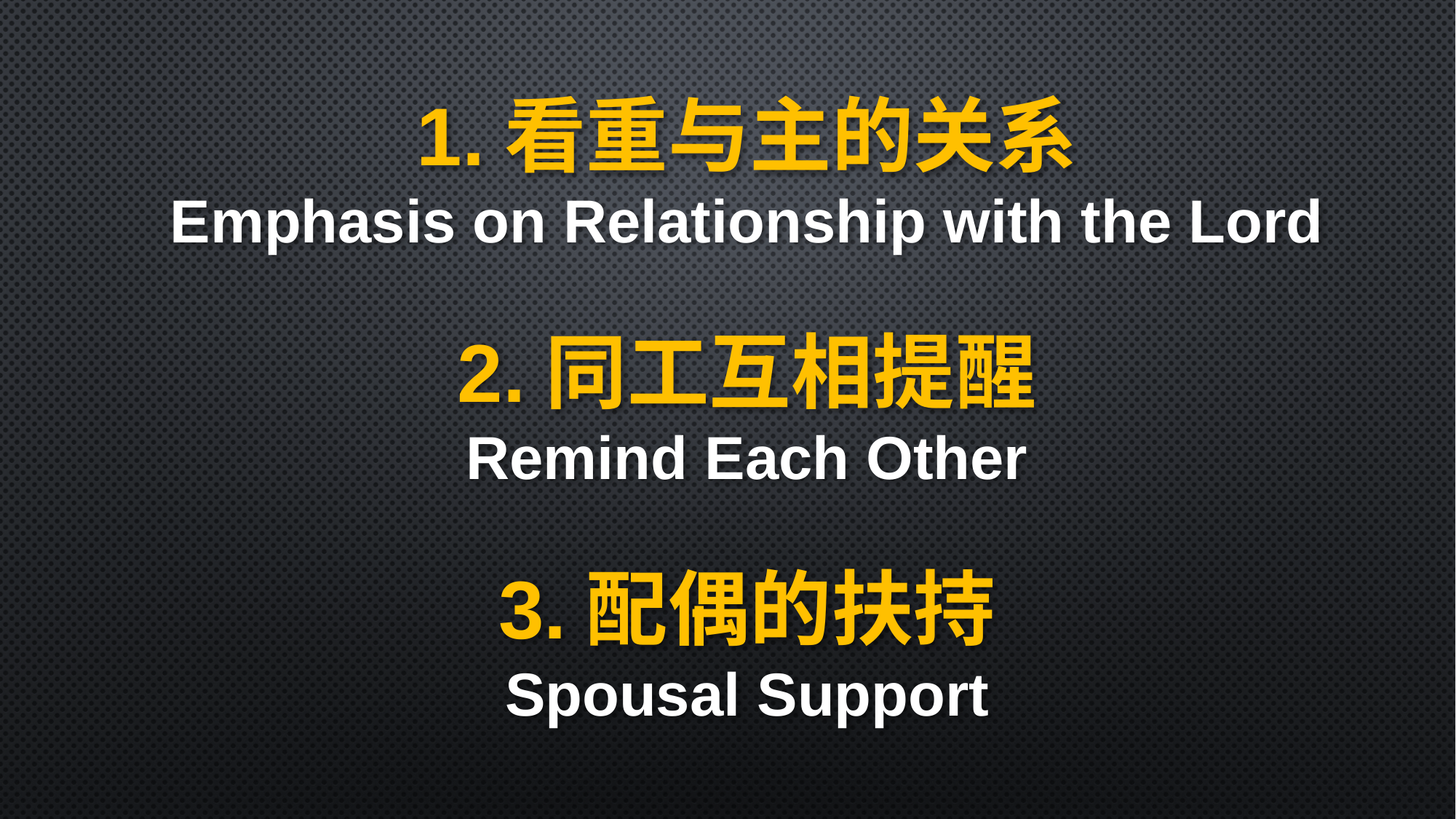

1.看重与主的关系
Emphasis on Relationship with the Lord

2.同工互相提醒
Remind Each Other

3.配偶的扶持
Spousal Support